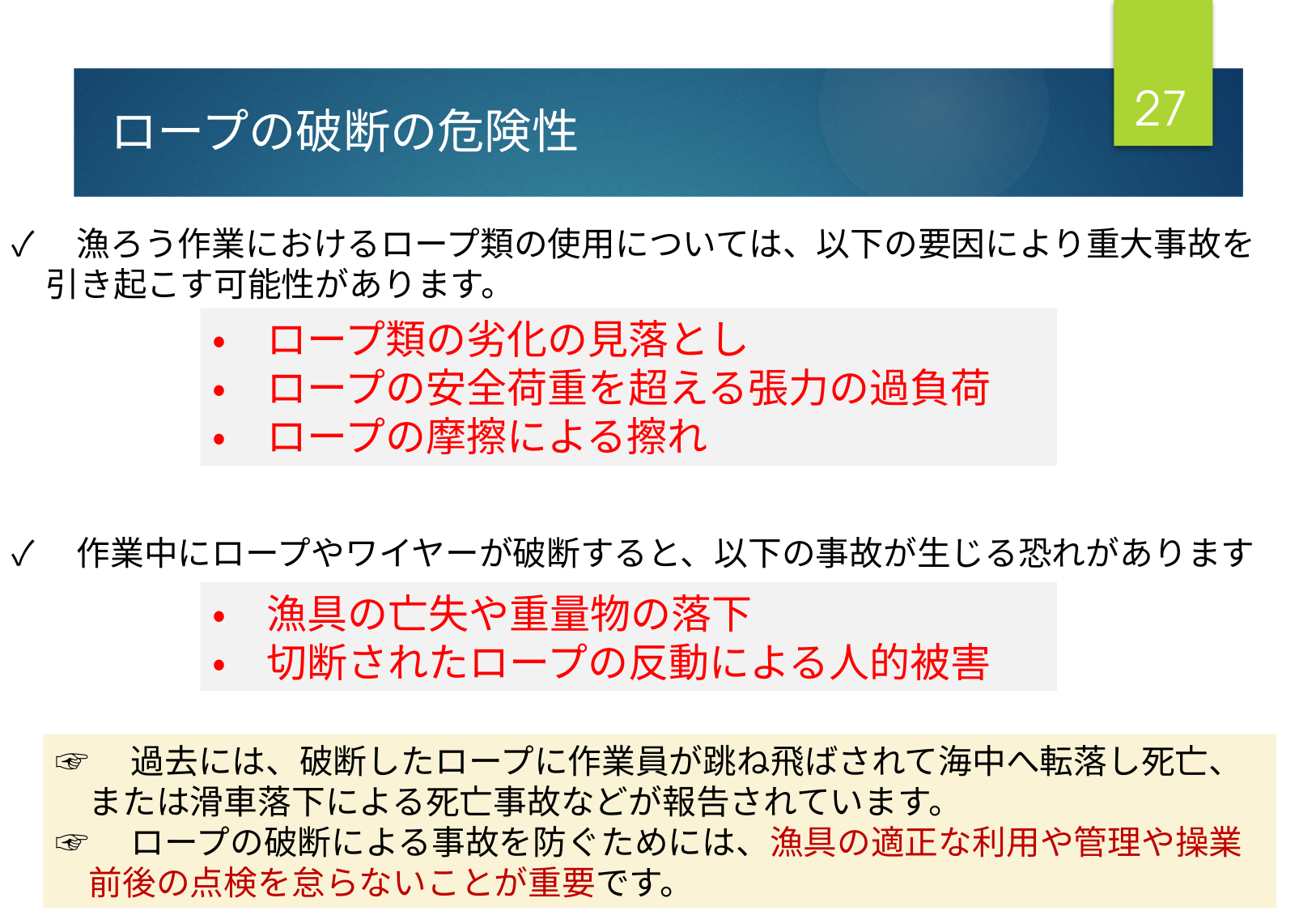

27
ロープの破断の危険性

✓　漁ろう作業におけるロープ類の使用については、以下の要因により重大事故を
　引き起こす可能性があります。
・　ロープ類の劣化の見落とし
・　ロープの安全荷重を超える張力の過負荷
・　ロープの摩擦による擦れ

✓　作業中にロープやワイヤーが破断すると、以下の事故が生じる恐れがあります

・　漁具の亡失や重量物の落下
・　切断されたロープの反動による人的被害
☞　過去には、破断したロープに作業員が跳ね飛ばされて海中へ転落し死亡、
　または滑車落下による死亡事故などが報告されています。
☞　ロープの破断による事故を防ぐためには、漁具の適正な利用や管理や操業
　前後の点検を怠らないことが重要です。